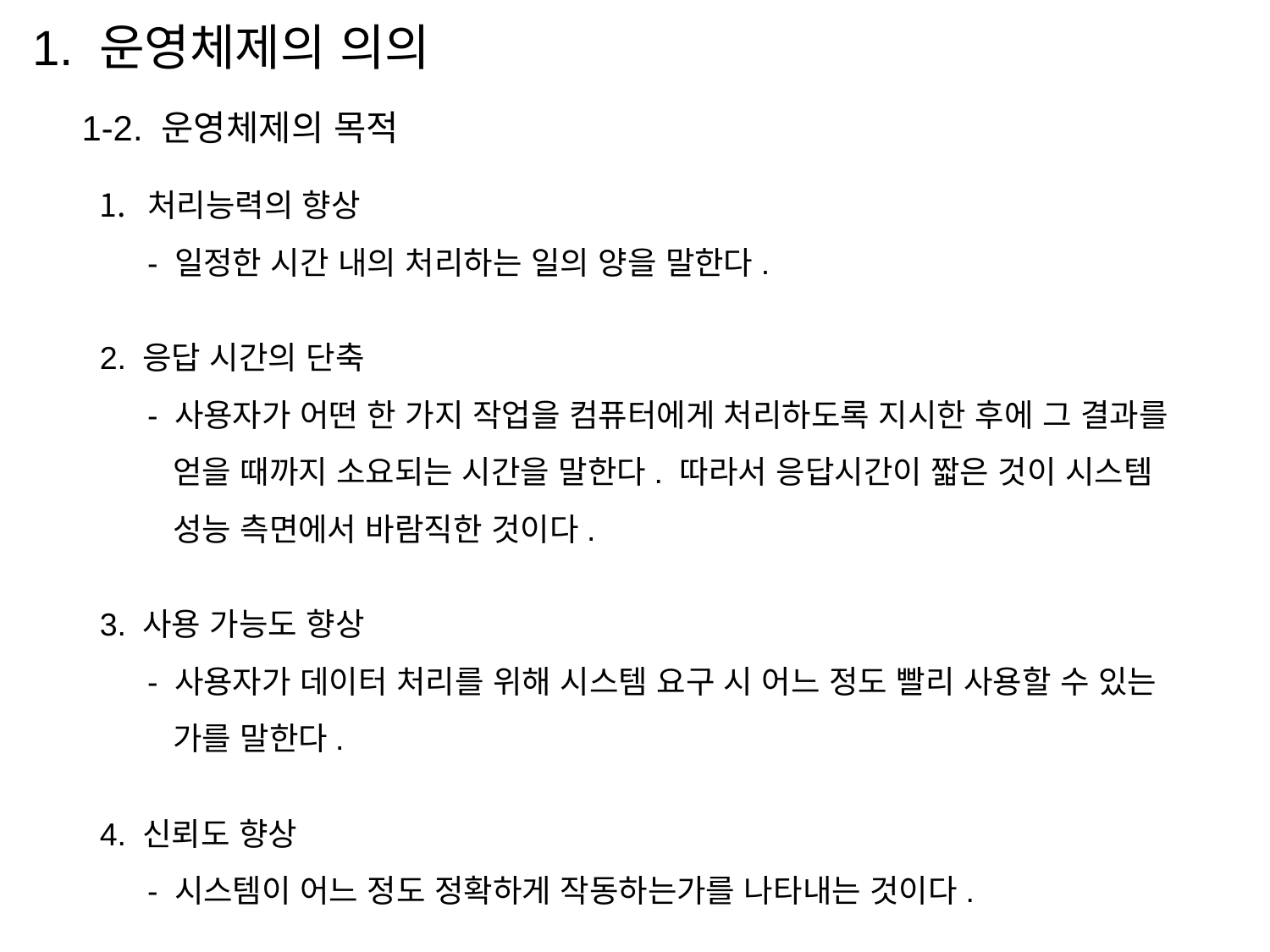

1. 운영체제의 의의
1-2. 운영체제의 목적
처리능력의 향상
	- 일정한 시간 내의 처리하는 일의 양을 말한다.

2. 응답 시간의 단축
	- 사용자가 어떤 한 가지 작업을 컴퓨터에게 처리하도록 지시한 후에 그 결과를
	  얻을 때까지 소요되는 시간을 말한다. 따라서 응답시간이 짧은 것이 시스템
	  성능 측면에서 바람직한 것이다.

3. 사용 가능도 향상
	- 사용자가 데이터 처리를 위해 시스템 요구 시 어느 정도 빨리 사용할 수 있는
	  가를 말한다.

4. 신뢰도 향상
	- 시스템이 어느 정도 정확하게 작동하는가를 나타내는 것이다.